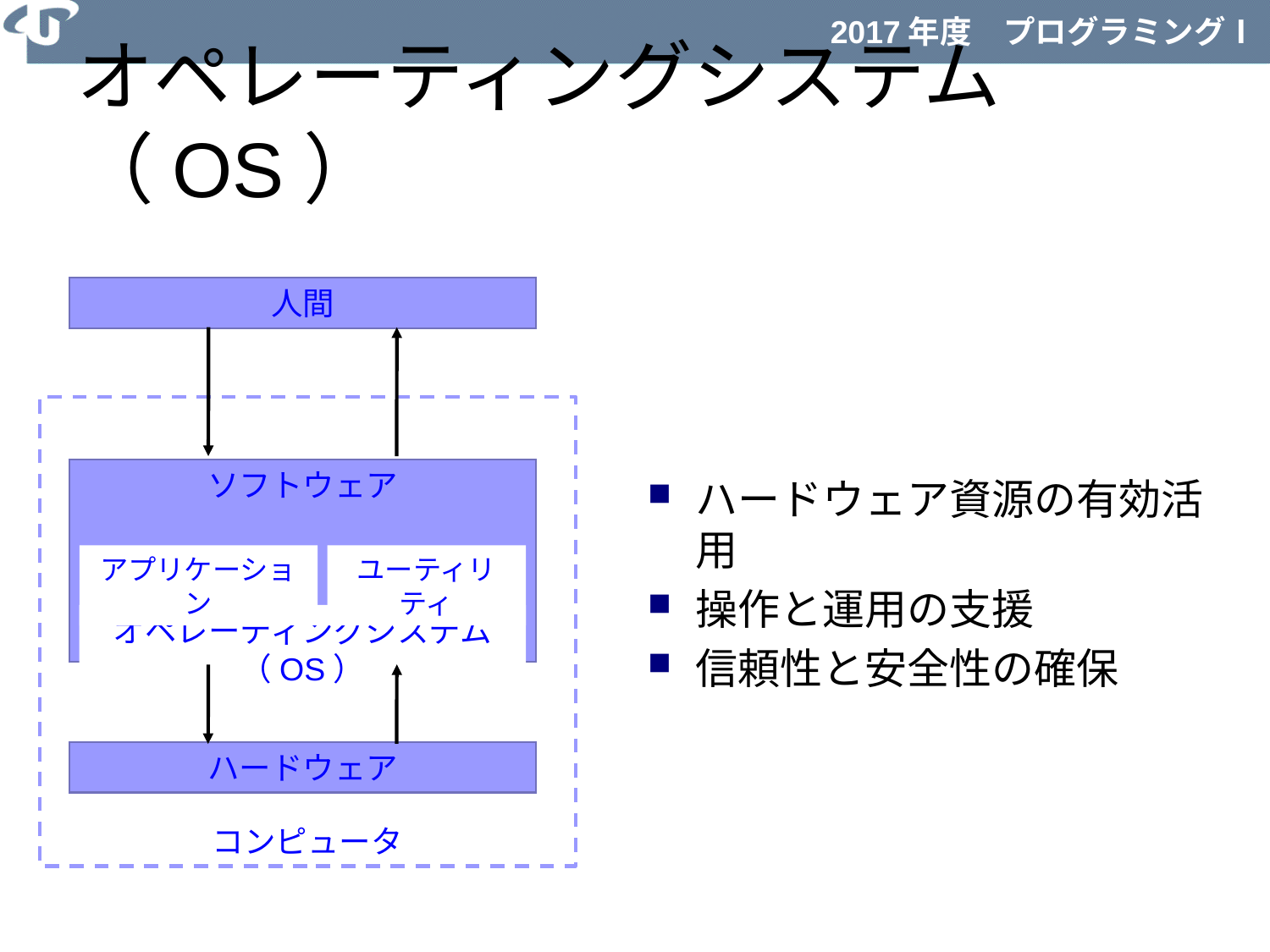

オペレーティングシステム（OS）
人間

コンピュータ
ソフトウェア

ハードウェア資源の有効活用
操作と運用の支援
信頼性と安全性の確保
アプリケーション
ユーティリティ
オペレーティングシステム（OS）
ハードウェア